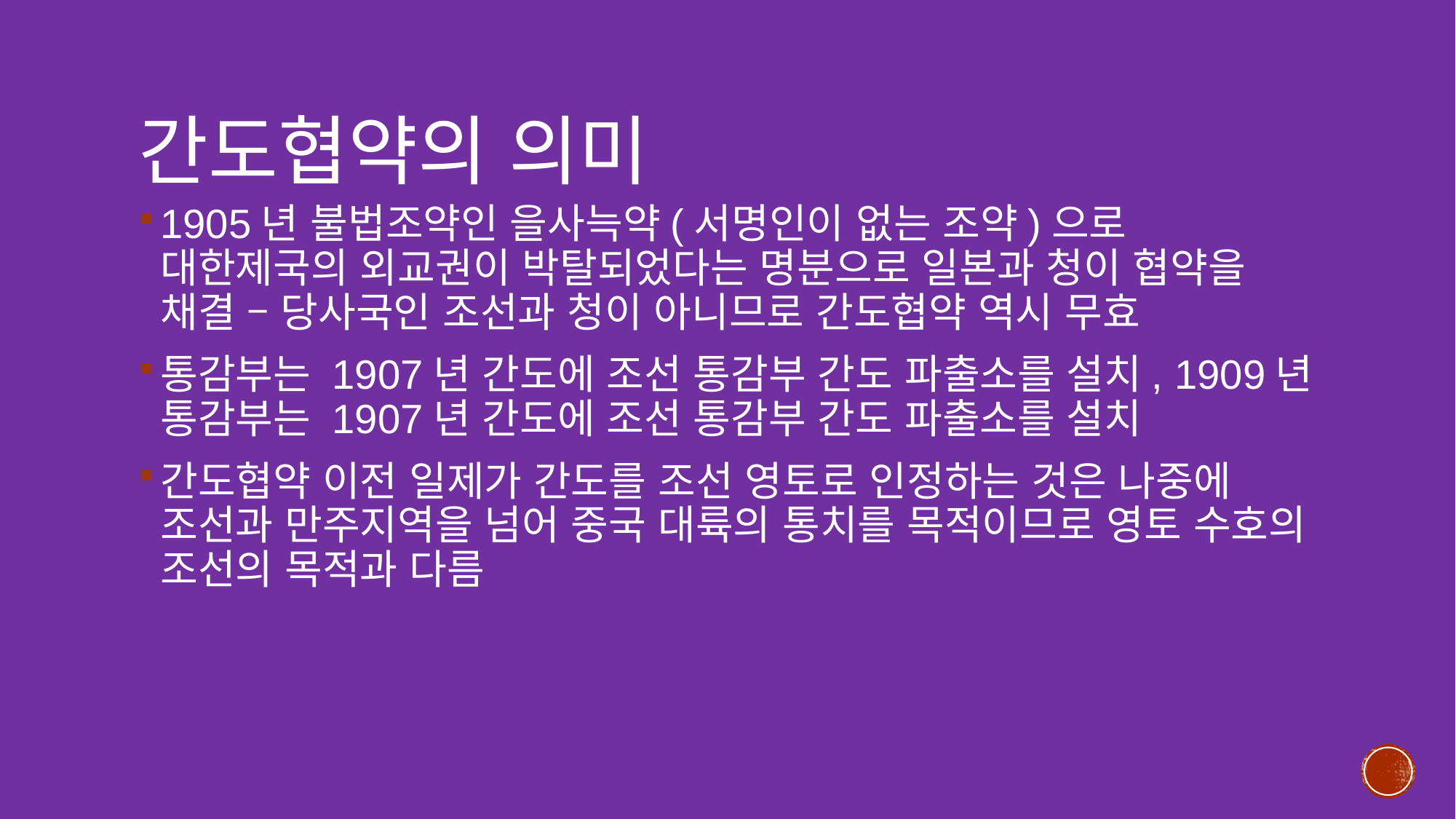

# 간도협약의 의미
1905년 불법조약인 을사늑약(서명인이 없는 조약)으로 대한제국의 외교권이 박탈되었다는 명분으로 일본과 청이 협약을 채결 – 당사국인 조선과 청이 아니므로 간도협약 역시 무효
통감부는 1907년 간도에 조선 통감부 간도 파출소를 설치, 1909년 통감부는 1907년 간도에 조선 통감부 간도 파출소를 설치
간도협약 이전 일제가 간도를 조선 영토로 인정하는 것은 나중에 조선과 만주지역을 넘어 중국 대륙의 통치를 목적이므로 영토 수호의 조선의 목적과 다름